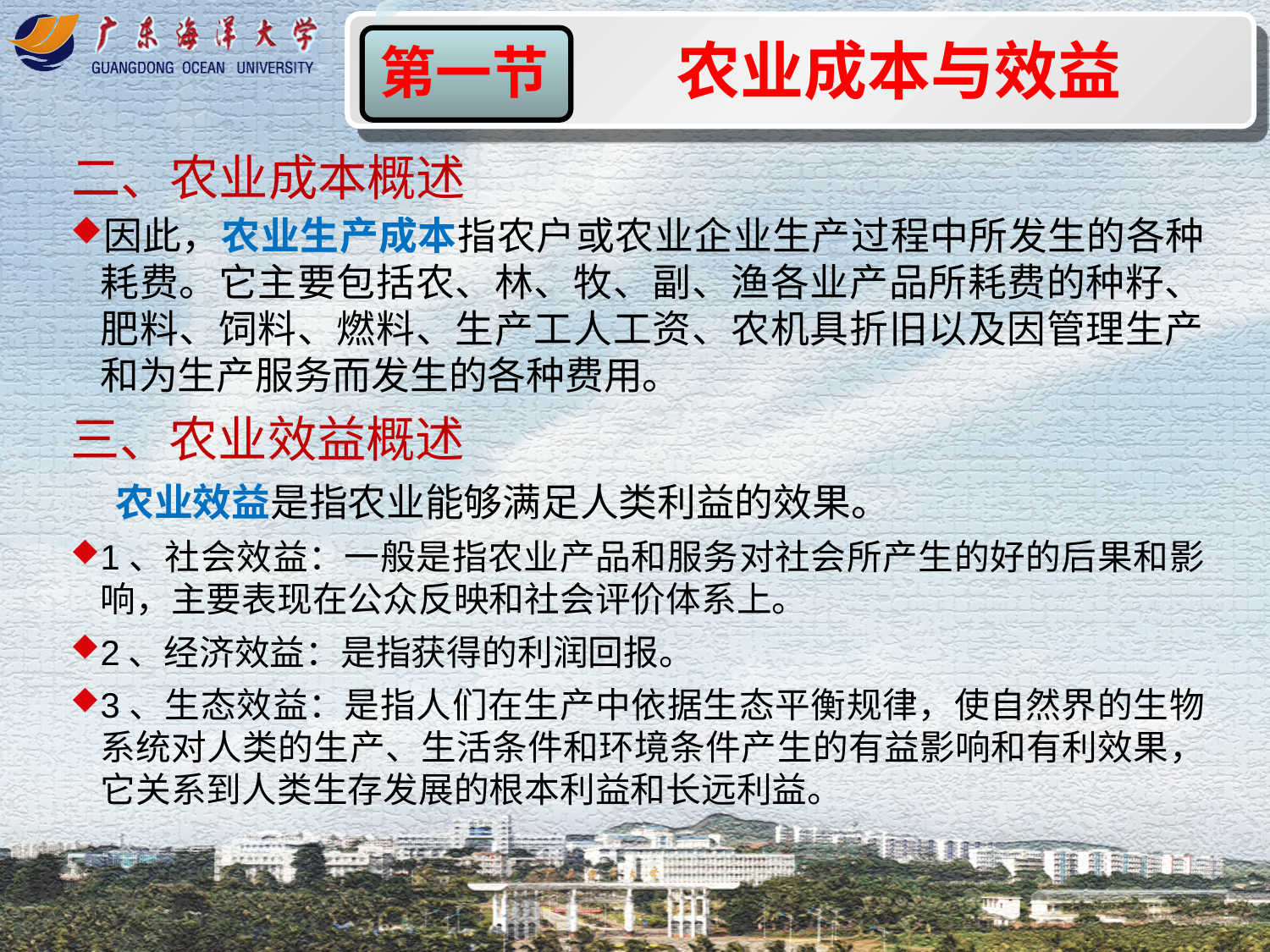

农业成本与效益

第一节
二、农业成本概述
因此，农业生产成本指农户或农业企业生产过程中所发生的各种耗费。它主要包括农、林、牧、副、渔各业产品所耗费的种籽、肥料、饲料、燃料、生产工人工资、农机具折旧以及因管理生产和为生产服务而发生的各种费用。
三、农业效益概述
    农业效益是指农业能够满足人类利益的效果。
1、社会效益：一般是指农业产品和服务对社会所产生的好的后果和影响，主要表现在公众反映和社会评价体系上。
2、经济效益：是指获得的利润回报。
3、生态效益：是指人们在生产中依据生态平衡规律，使自然界的生物系统对人类的生产、生活条件和环境条件产生的有益影响和有利效果，它关系到人类生存发展的根本利益和长远利益。